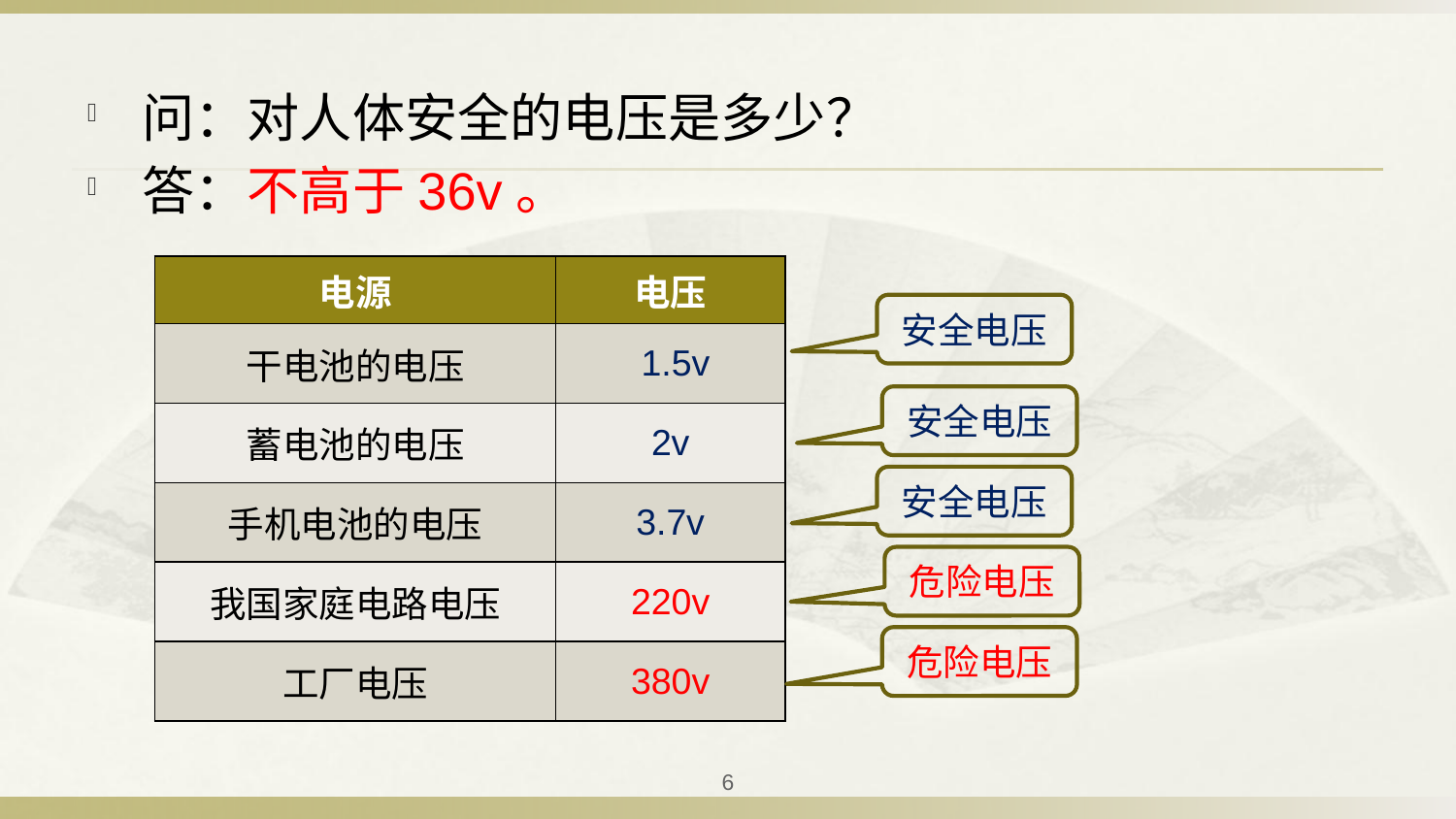

问：对人体安全的电压是多少？
答：不高于36v。
| 电源 | 电压 |
| --- | --- |
| 干电池的电压 | 1.5v |
| 蓄电池的电压 | 2v |
| 手机电池的电压 | 3.7v |
| 我国家庭电路电压 | 220v |
| 工厂电压 | 380v |
安全电压
安全电压
安全电压
危险电压
危险电压
6